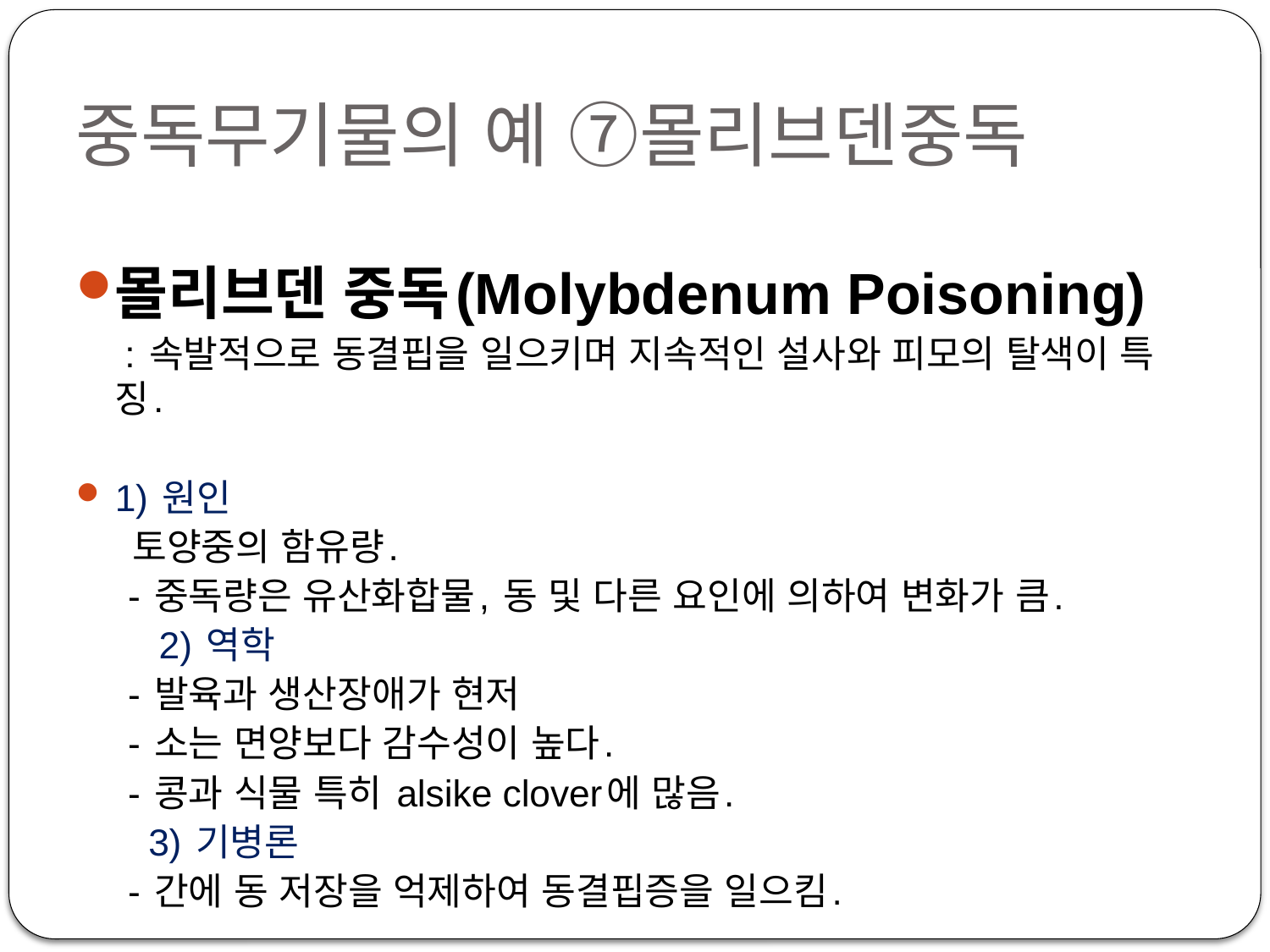

몰리브덴 중독(Molybdenum Poisoning)
     : 속발적으로 동결핍을 일으키며 지속적인 설사와 피모의 탈색이 특징.

1) 원인
     토양중의 함유량.
     - 중독량은 유산화합물, 동 및 다른 요인에 의하여 변화가 큼.
        2) 역학
     - 발육과 생산장애가 현저
     - 소는 면양보다 감수성이 높다.
     - 콩과 식물 특히 alsike clover에 많음.
       3) 기병론
     - 간에 동 저장을 억제하여 동결핍증을 일으킴.
# 중독무기물의 예 ⑦몰리브덴중독